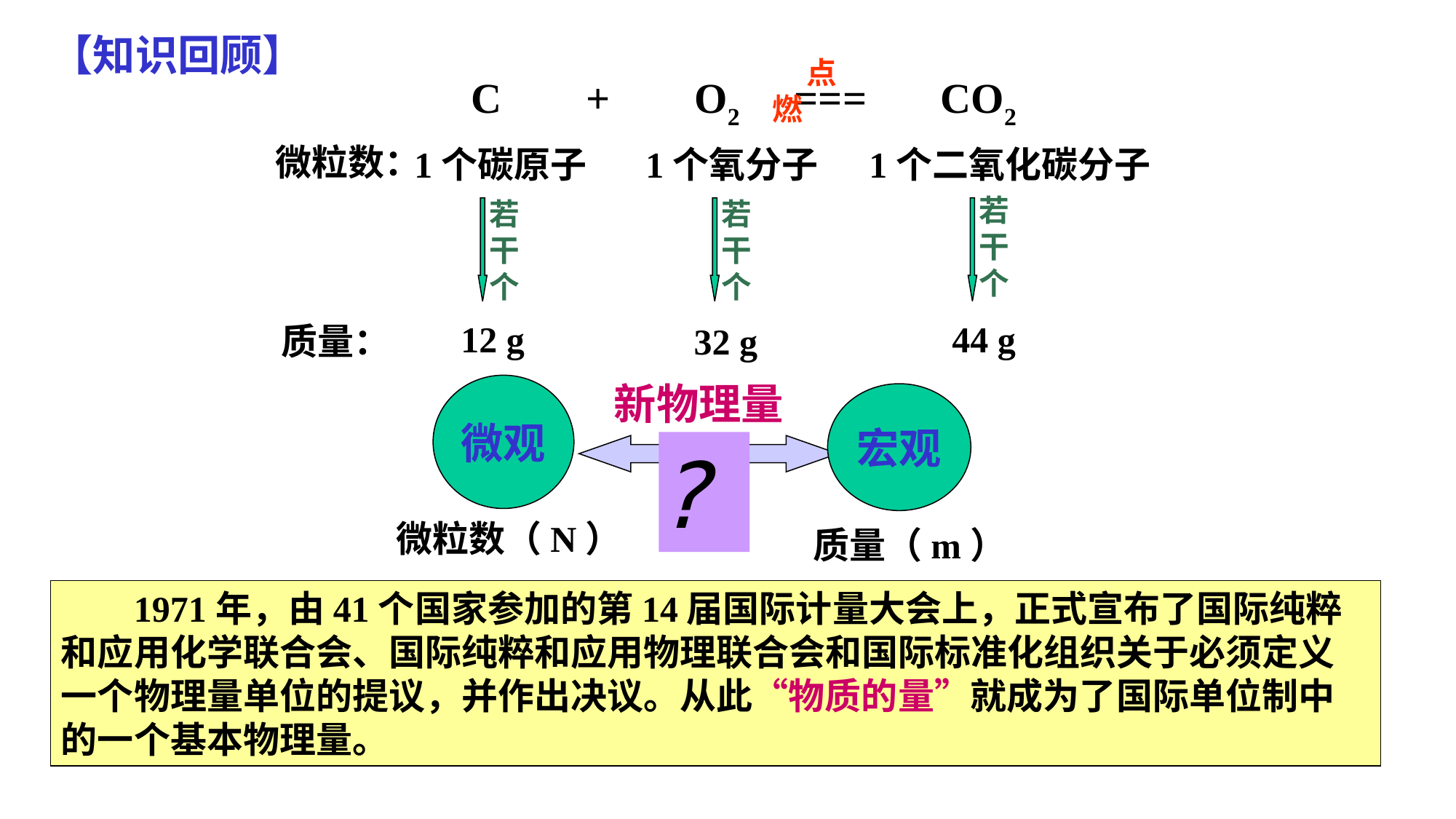

【知识回顾】
    点燃
C        +        O2      ===       CO2
微粒数：
1个碳原子
1个氧分子
1个二氧化碳分子
若干个

若干个

若干个

12 g
 44 g
    质量：
32 g
新物理量
微观
微粒数（N）
宏观
质量（m）
?

        1971年，由41个国家参加的第14届国际计量大会上，正式宣布了国际纯粹和应用化学联合会、国际纯粹和应用物理联合会和国际标准化组织关于必须定义一个物理量单位的提议，并作出决议。从此“物质的量”就成为了国际单位制中的一个基本物理量。